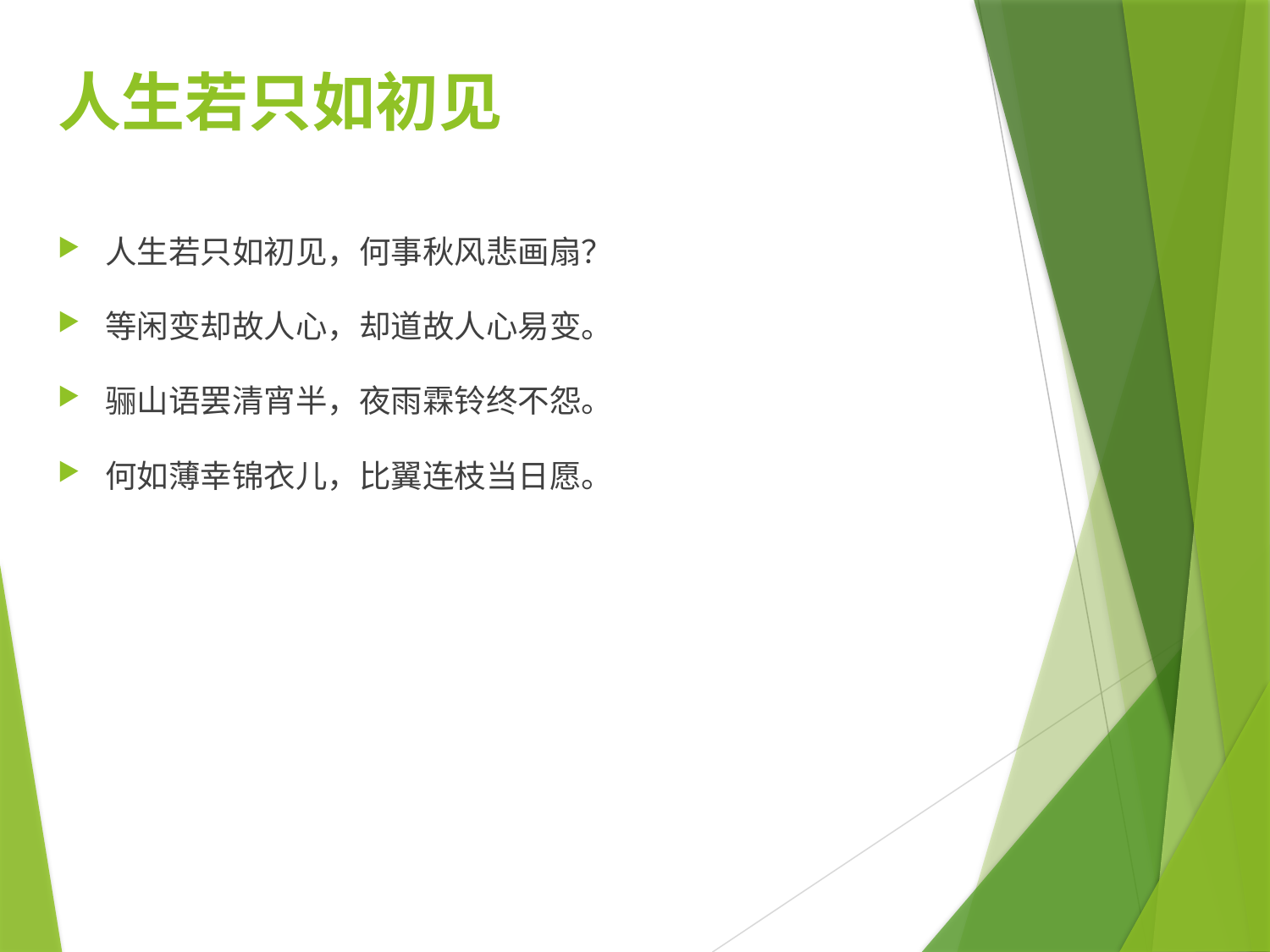

# 人生若只如初见
人生若只如初见，何事秋风悲画扇？
等闲变却故人心，却道故人心易变。
骊山语罢清宵半，夜雨霖铃终不怨。
何如薄幸锦衣儿，比翼连枝当日愿。